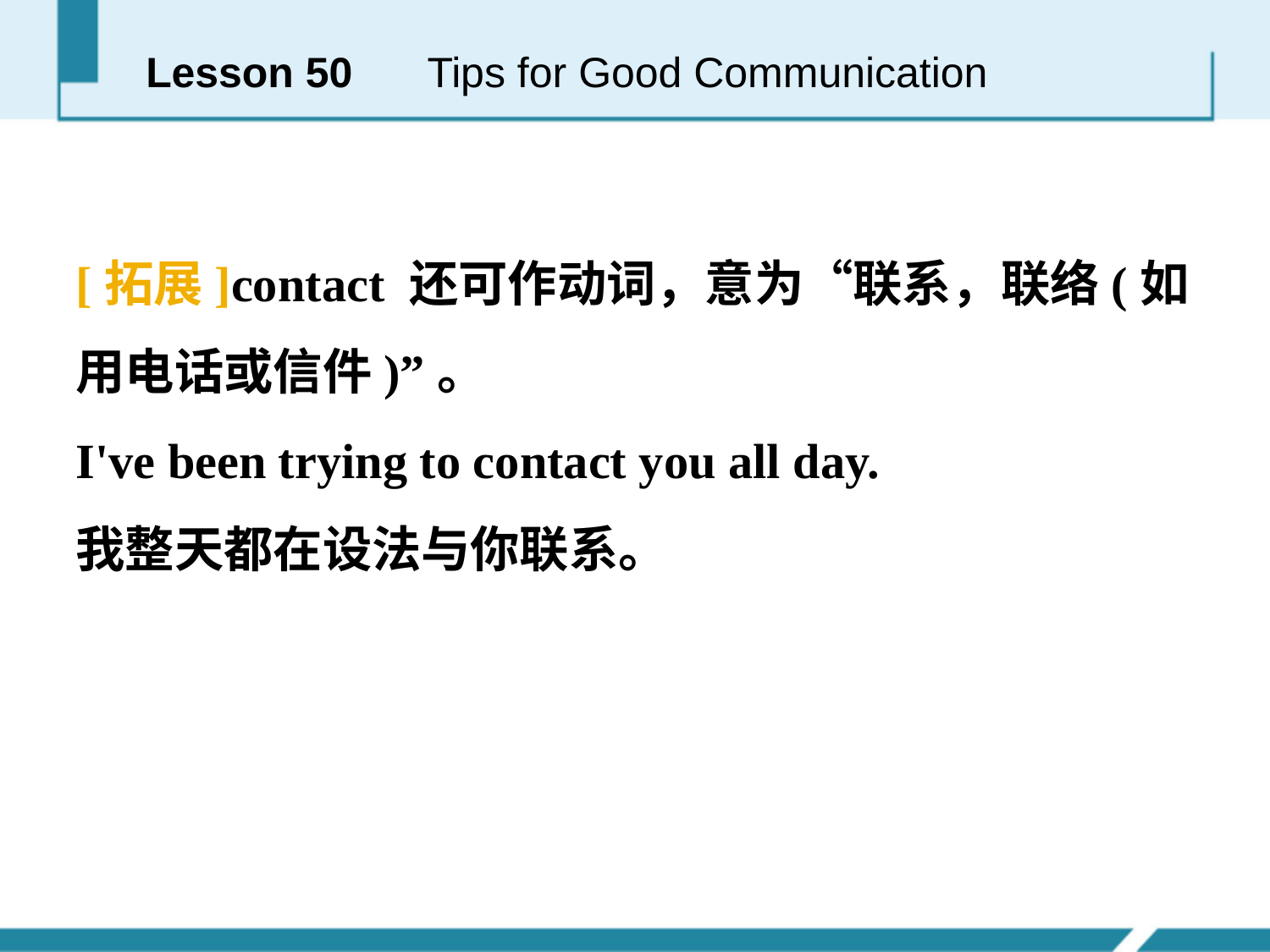

Lesson 50 　Tips for Good Communication
[拓展]contact 还可作动词，意为“联系，联络(如用电话或信件)”。
I've been trying to contact you all day.
我整天都在设法与你联系。